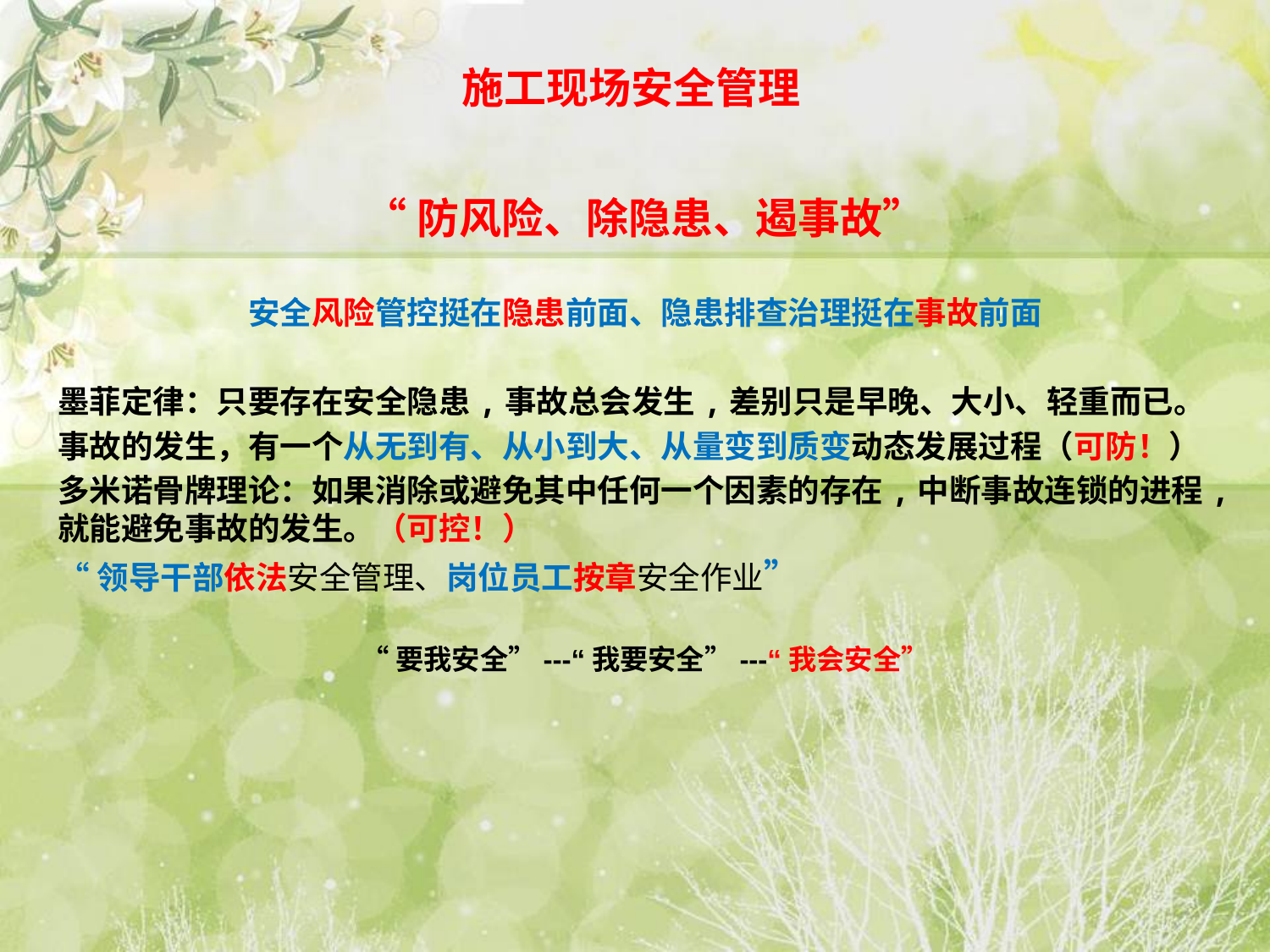

# 施工现场安全管理

“防风险、除隐患、遏事故”

安全风险管控挺在隐患前面、隐患排查治理挺在事故前面

墨菲定律：只要存在安全隐患,事故总会发生,差别只是早晚、大小、轻重而已。
事故的发生，有一个从无到有、从小到大、从量变到质变动态发展过程（可防！）
多米诺骨牌理论：如果消除或避免其中任何一个因素的存在,中断事故连锁的进程,就能避免事故的发生。（可控！）
“领导干部依法安全管理、岗位员工按章安全作业”

“要我安全”---“我要安全”---“我会安全”